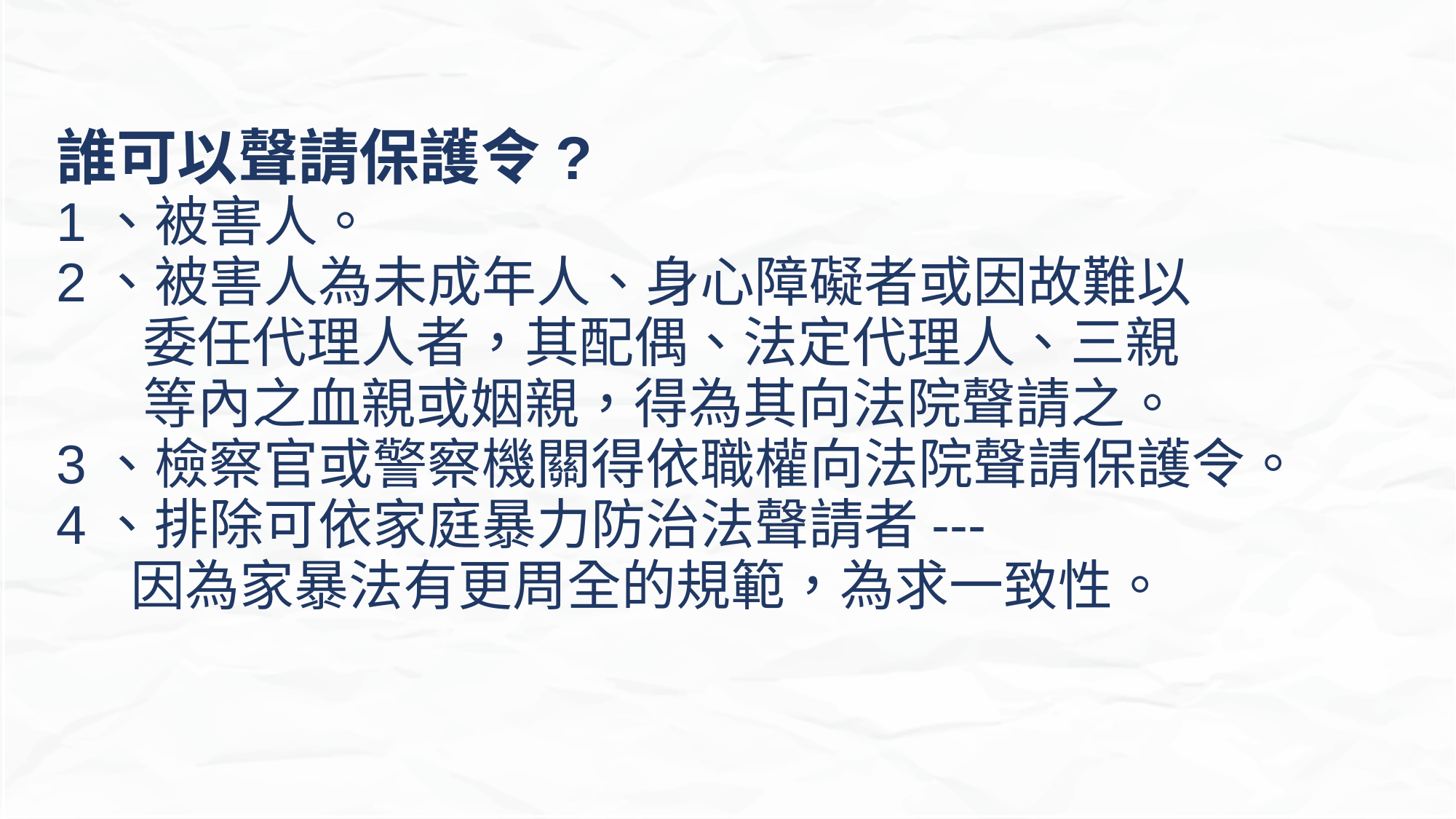

誰可以聲請保護令?
1、被害人。
2、被害人為未成年人、身心障礙者或因故難以
      委任代理人者，其配偶、法定代理人、三親
      等內之血親或姻親，得為其向法院聲請之。
3、檢察官或警察機關得依職權向法院聲請保護令。
4、排除可依家庭暴力防治法聲請者---
     因為家暴法有更周全的規範，為求一致性。